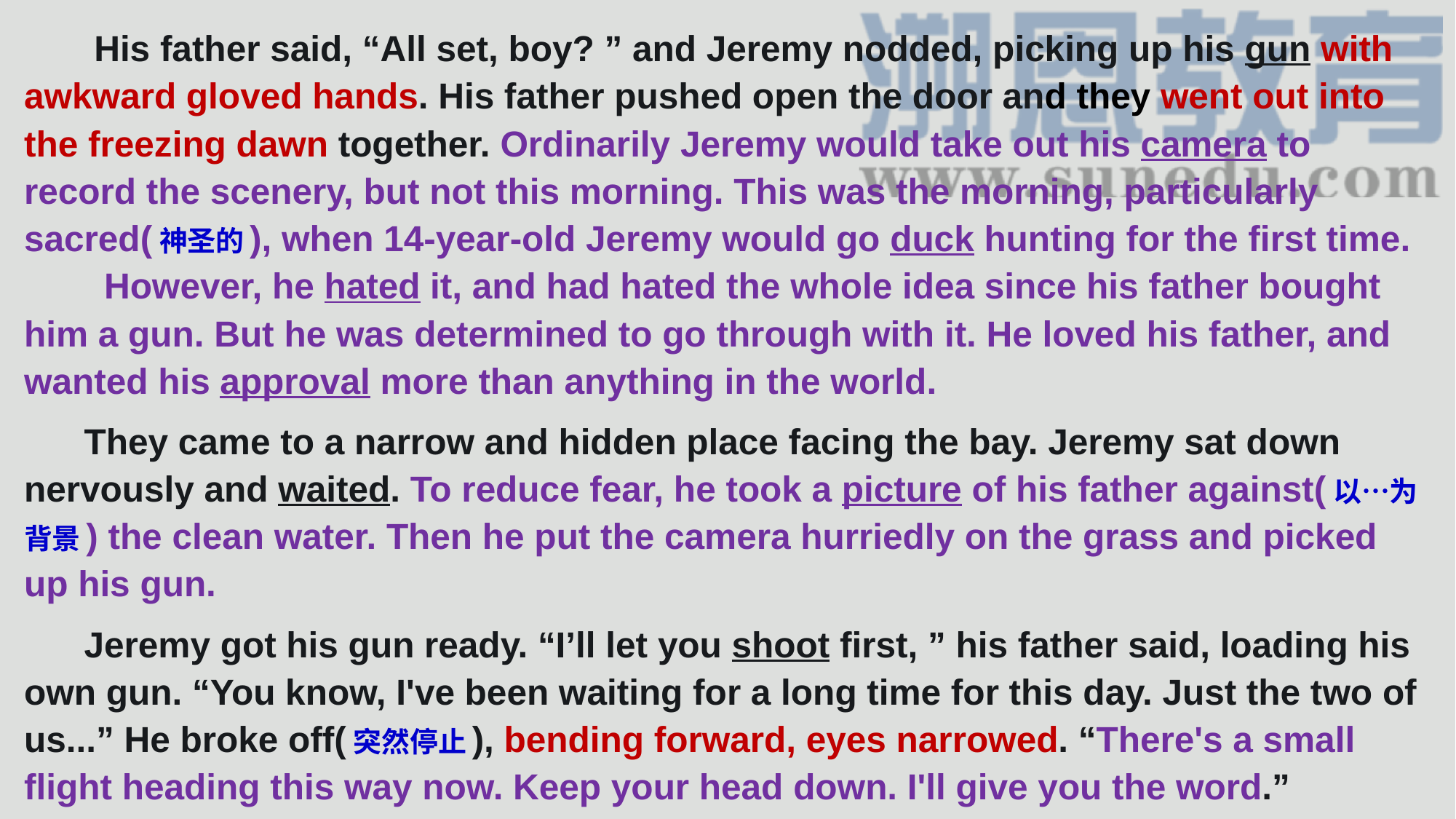

His father said, “All set, boy? ” and Jeremy nodded, picking up his gun with awkward gloved hands. His father pushed open the door and they went out into the freezing dawn together. Ordinarily Jeremy would take out his camera to record the scenery, but not this morning. This was the morning, particularly sacred(神圣的), when 14-year-old Jeremy would go duck hunting for the first time.
        However, he hated it, and had hated the whole idea since his father bought him a gun. But he was determined to go through with it. He loved his father, and wanted his approval more than anything in the world.
      They came to a narrow and hidden place facing the bay. Jeremy sat down nervously and waited. To reduce fear, he took a picture of his father against(以…为背景) the clean water. Then he put the camera hurriedly on the grass and picked up his gun.
      Jeremy got his gun ready. “I’ll let you shoot first, ” his father said, loading his own gun. “You know, I've been waiting for a long time for this day. Just the two of us...” He broke off(突然停止), bending forward, eyes narrowed. “There's a small flight heading this way now. Keep your head down. I'll give you the word.”